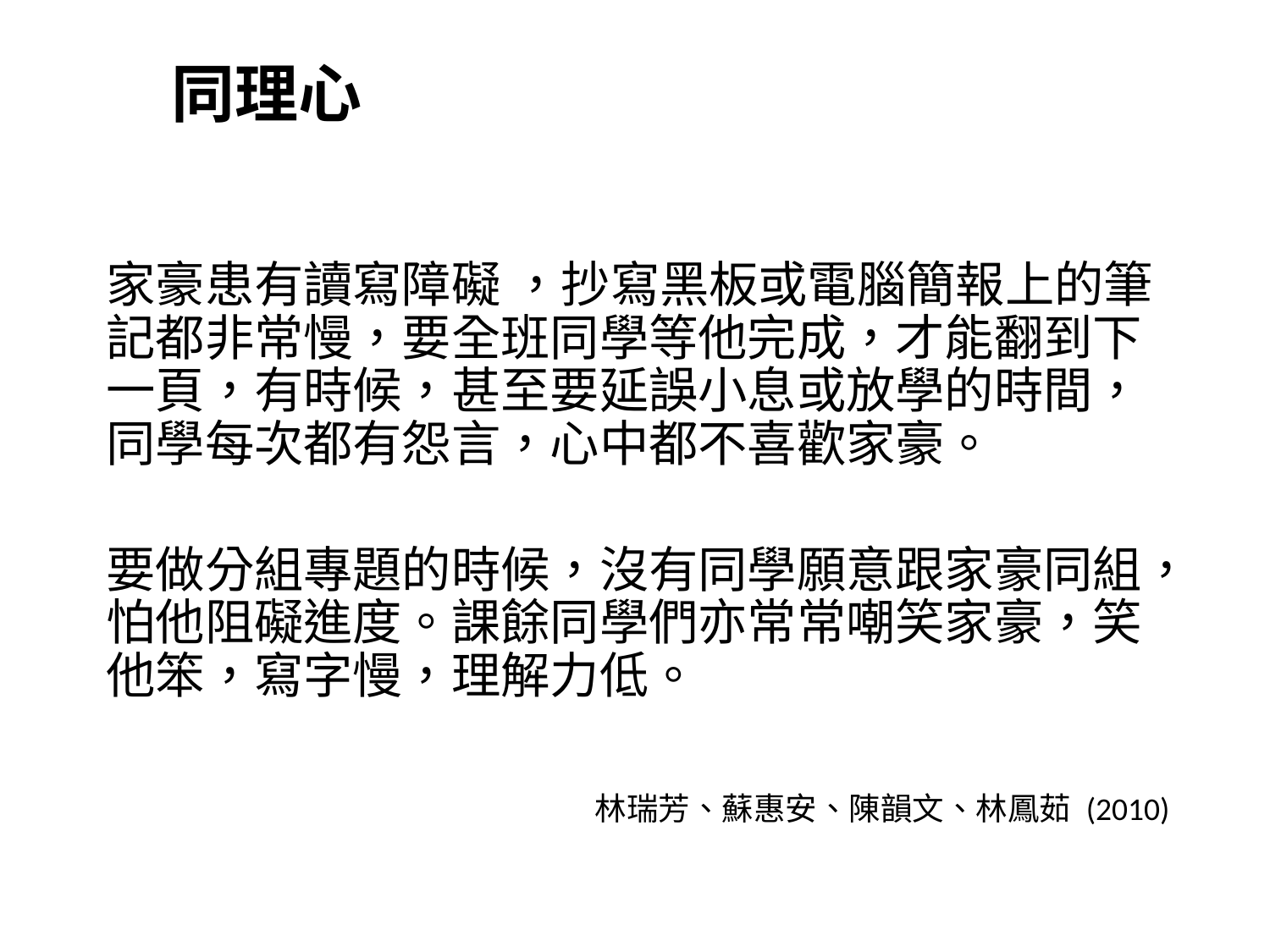

# 同理心
家豪患有讀寫障礙 ，抄寫黑板或電腦簡報上的筆記都非常慢，要全班同學等他完成，才能翻到下一頁，有時候，甚至要延誤小息或放學的時間，同學每次都有怨言，心中都不喜歡家豪。
要做分組專題的時候，沒有同學願意跟家豪同組，怕他阻礙進度。課餘同學們亦常常嘲笑家豪，笑他笨，寫字慢，理解力低。
林瑞芳、蘇惠安、陳韻文、林鳳茹 (2010)